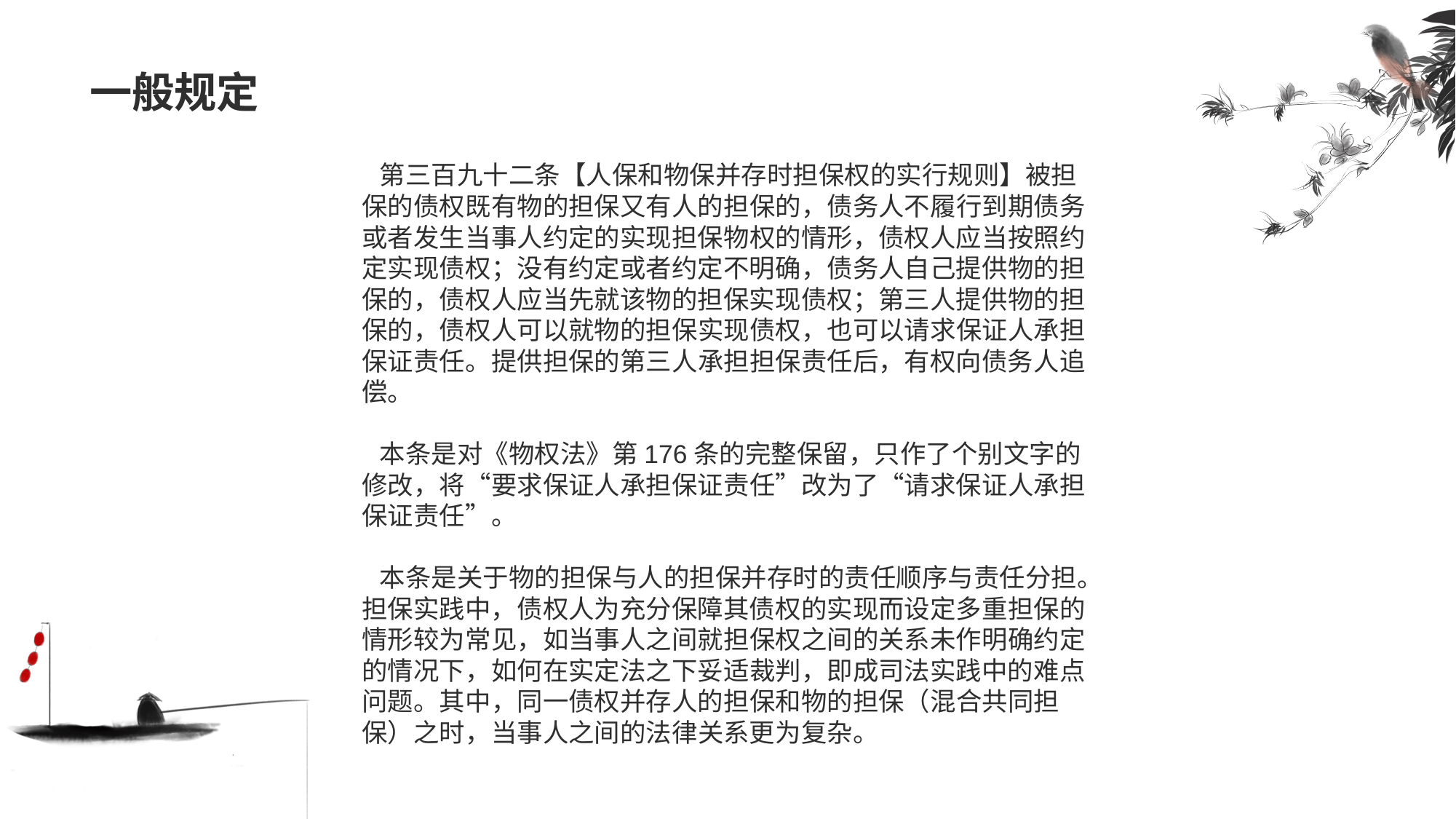

# 一般规定

  第三百九十二条【人保和物保并存时担保权的实行规则】被担保的债权既有物的担保又有人的担保的，债务人不履行到期债务或者发生当事人约定的实现担保物权的情形，债权人应当按照约定实现债权；没有约定或者约定不明确，债务人自己提供物的担保的，债权人应当先就该物的担保实现债权；第三人提供物的担保的，债权人可以就物的担保实现债权，也可以请求保证人承担保证责任。提供担保的第三人承担担保责任后，有权向债务人追偿。

  本条是对《物权法》第176条的完整保留，只作了个别文字的修改，将“要求保证人承担保证责任”改为了“请求保证人承担保证责任”。

  本条是关于物的担保与人的担保并存时的责任顺序与责任分担。担保实践中，债权人为充分保障其债权的实现而设定多重担保的情形较为常见，如当事人之间就担保权之间的关系未作明确约定的情况下，如何在实定法之下妥适裁判，即成司法实践中的难点问题。其中，同一债权并存人的担保和物的担保（混合共同担保）之时，当事人之间的法律关系更为复杂。
61